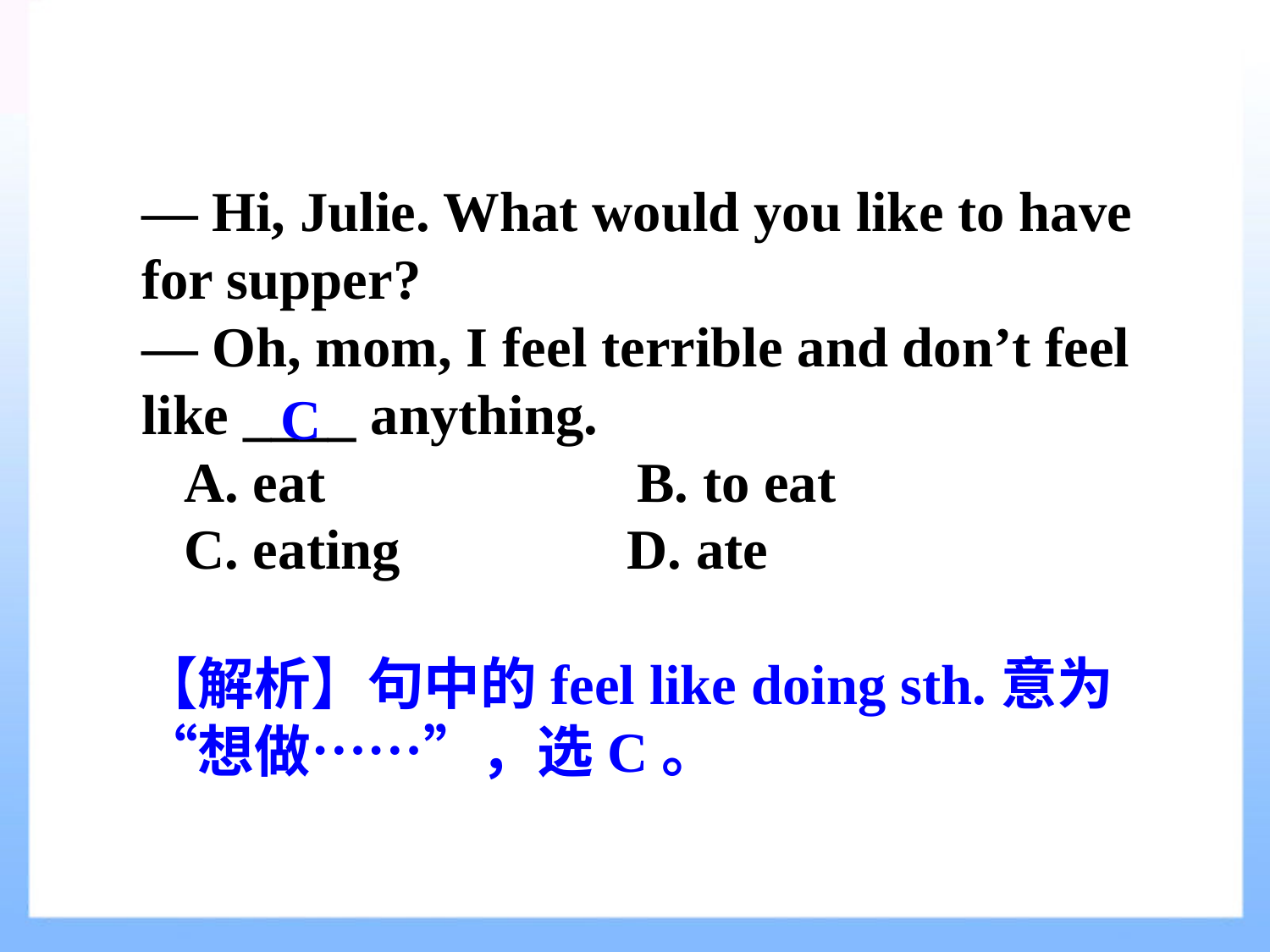

— Hi, Julie. What would you like to have for supper?
— Oh, mom, I feel terrible and don’t feel like ____ anything.
   A. eat                      B. to eat
   C. eating                D. ate

【解析】句中的feel like doing sth.意为 “想做……”，选C。
C